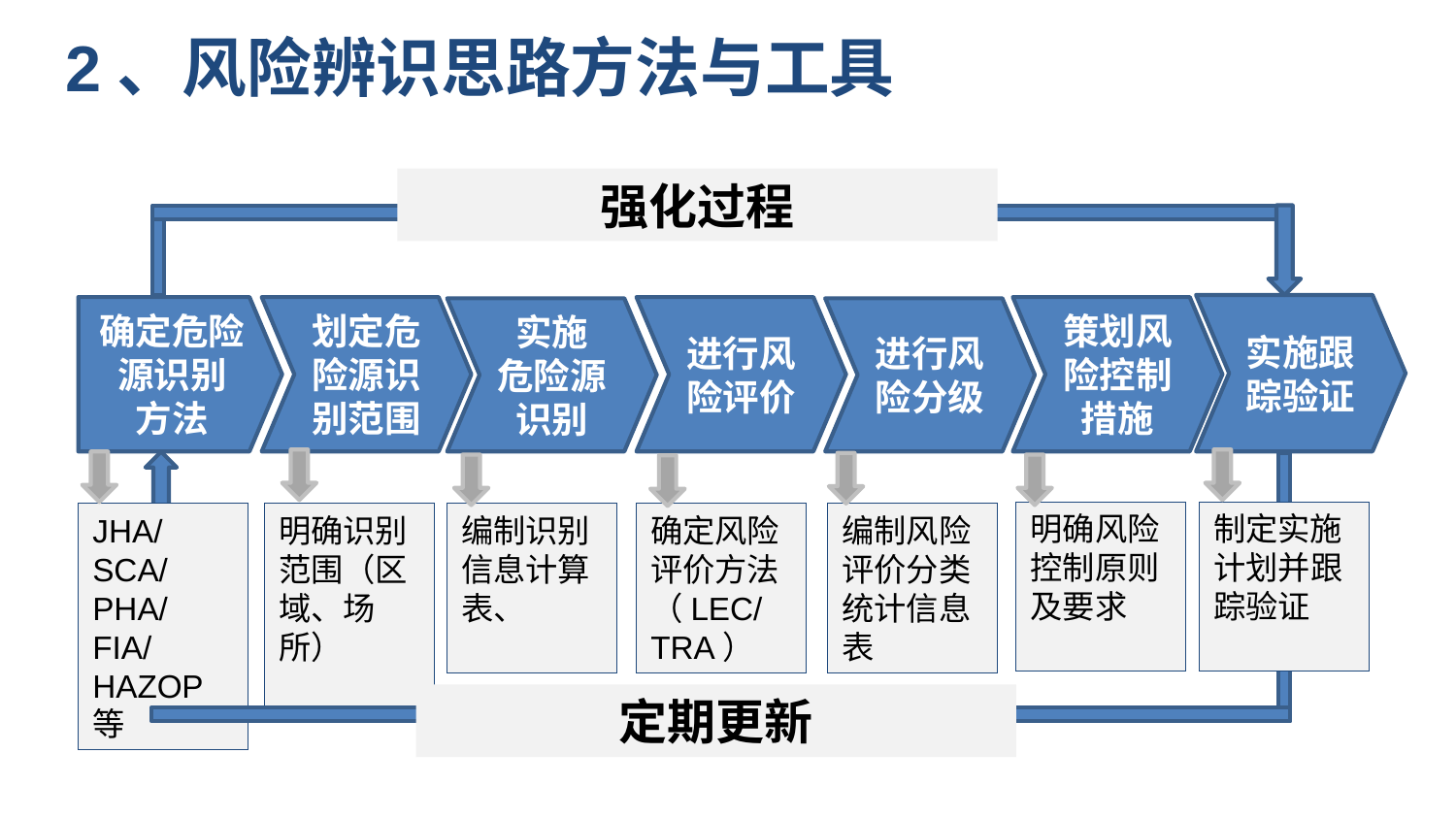

2、风险辨识思路方法与工具
强化过程

实施跟踪验证
确定危险源识别
方法
划定危险源识别范围
进行风险评价
策划风险控制措施
实施
危险源识别
进行风险分级

制定实施计划并跟踪验证

明确风险控制原则及要求

编制风险评价分类统计信息表
编制识别信息计算表、

JHA/SCA/PHA/FIA/HAZOP等
明确识别范围（区域、场所）

确定风险评价方法（LEC/TRA）
定期更新